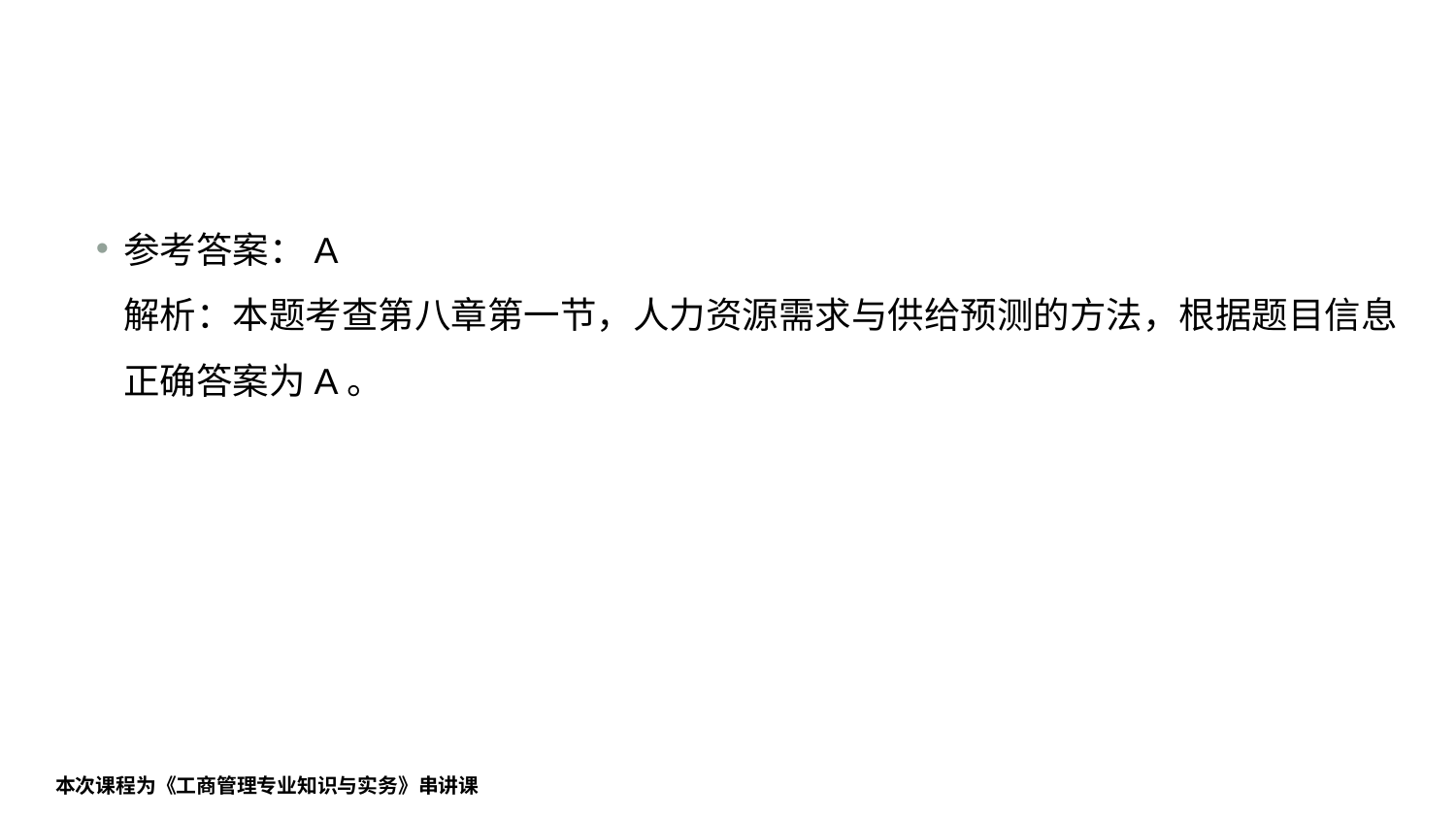

#

参考答案：A
解析：本题考查第八章第一节，人力资源需求与供给预测的方法，根据题目信息正确答案为A。